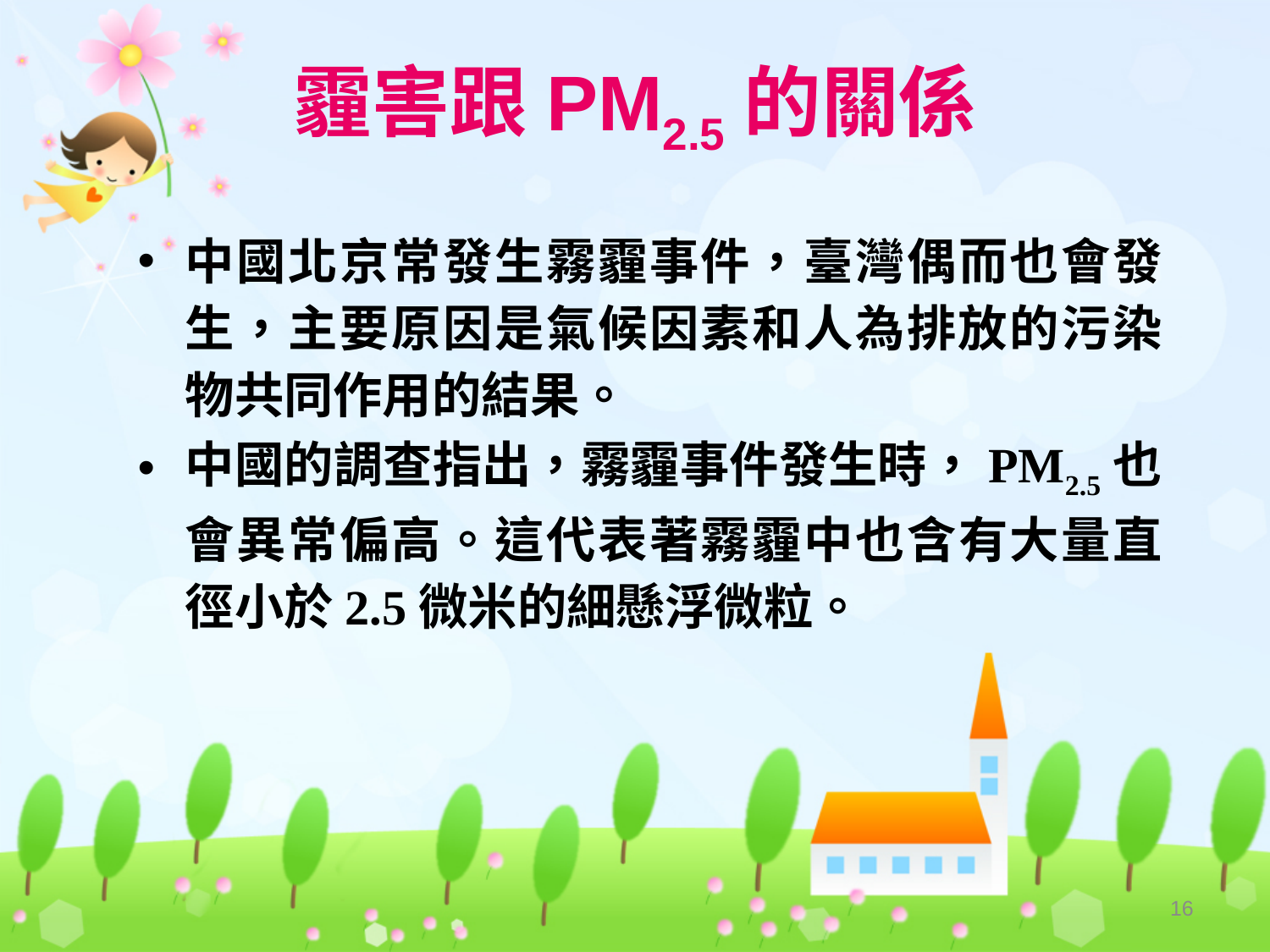

# 霾害跟PM2.5的關係
中國北京常發生霧霾事件，臺灣偶而也會發生，主要原因是氣候因素和人為排放的污染物共同作用的結果。
中國的調查指出，霧霾事件發生時，PM2.5也會異常偏高。這代表著霧霾中也含有大量直徑小於2.5微米的細懸浮微粒。
16